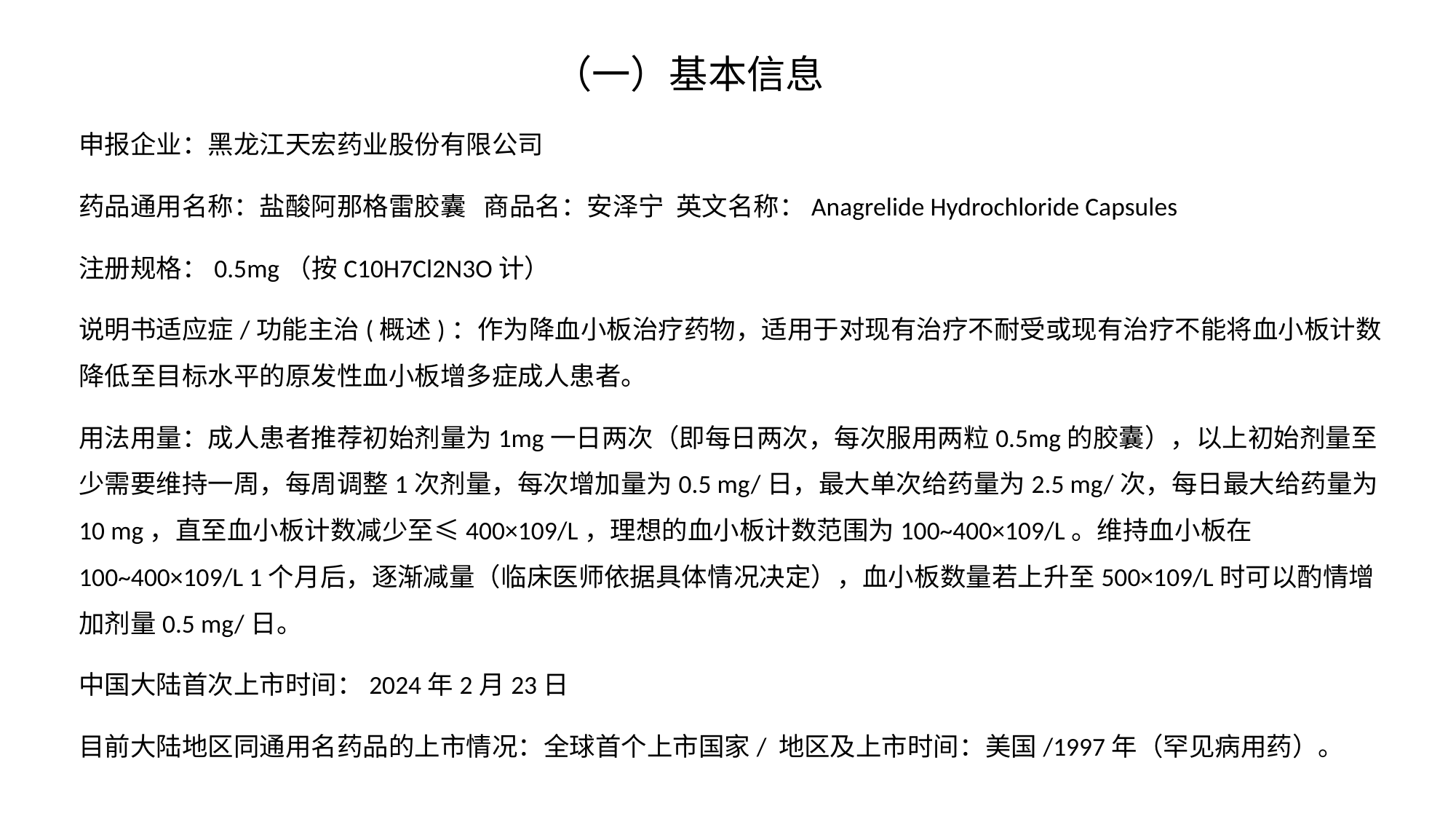

# （一）基本信息
申报企业：黑龙江天宏药业股份有限公司
药品通用名称：盐酸阿那格雷胶囊   商品名：安泽宁  英文名称：Anagrelide Hydrochloride Capsules
注册规格：0.5mg（按C10H7Cl2N3O计）
说明书适应症/功能主治(概述)：作为降血小板治疗药物，适用于对现有治疗不耐受或现有治疗不能将血小板计数降低至目标水平的原发性血小板增多症成人患者。
用法用量：成人患者推荐初始剂量为1mg一日两次（即每日两次，每次服用两粒0.5mg的胶囊），以上初始剂量至少需要维持一周，每周调整1次剂量，每次增加量为0.5 mg/日，最大单次给药量为2.5 mg/次，每日最大给药量为10 mg，直至血小板计数减少至≤400×109/L，理想的血小板计数范围为100~400×109/L。维持血小板在100~400×109/L 1个月后，逐渐减量（临床医师依据具体情况决定），血小板数量若上升至500×109/L时可以酌情增加剂量0.5 mg/日。
中国大陆首次上市时间：2024年2月23日
目前大陆地区同通用名药品的上市情况：全球首个上市国家/ 地区及上市时间：美国/1997年（罕见病用药）。